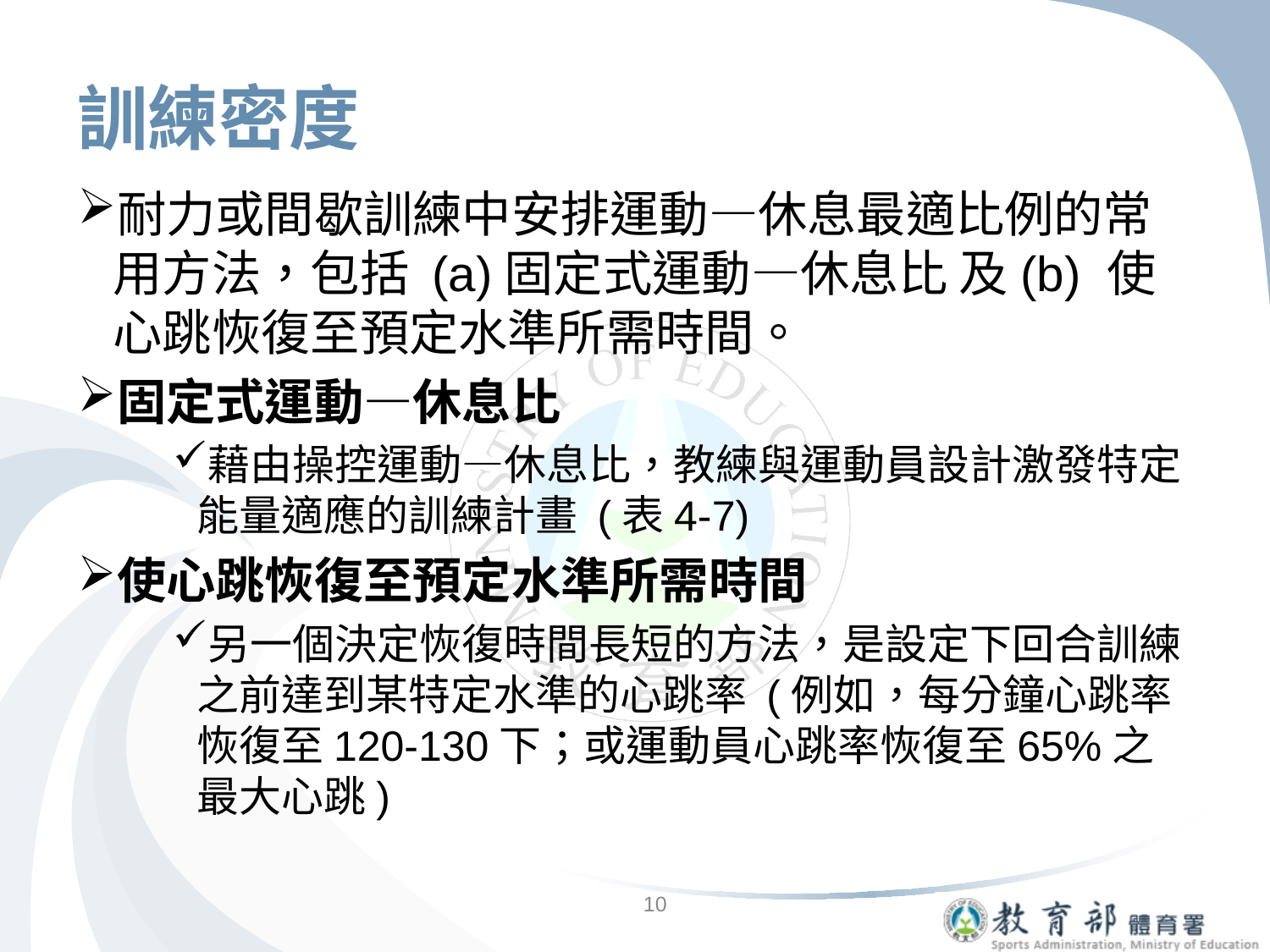

# 訓練密度
耐力或間歇訓練中安排運動—休息最適比例的常用方法，包括 (a)固定式運動—休息比 及(b) 使心跳恢復至預定水準所需時間。
固定式運動—休息比
藉由操控運動—休息比，教練與運動員設計激發特定能量適應的訓練計畫 (表4-7)
使心跳恢復至預定水準所需時間
另一個決定恢復時間長短的方法，是設定下回合訓練之前達到某特定水準的心跳率 (例如，每分鐘心跳率恢復至120-130下；或運動員心跳率恢復至65%之最大心跳)

10